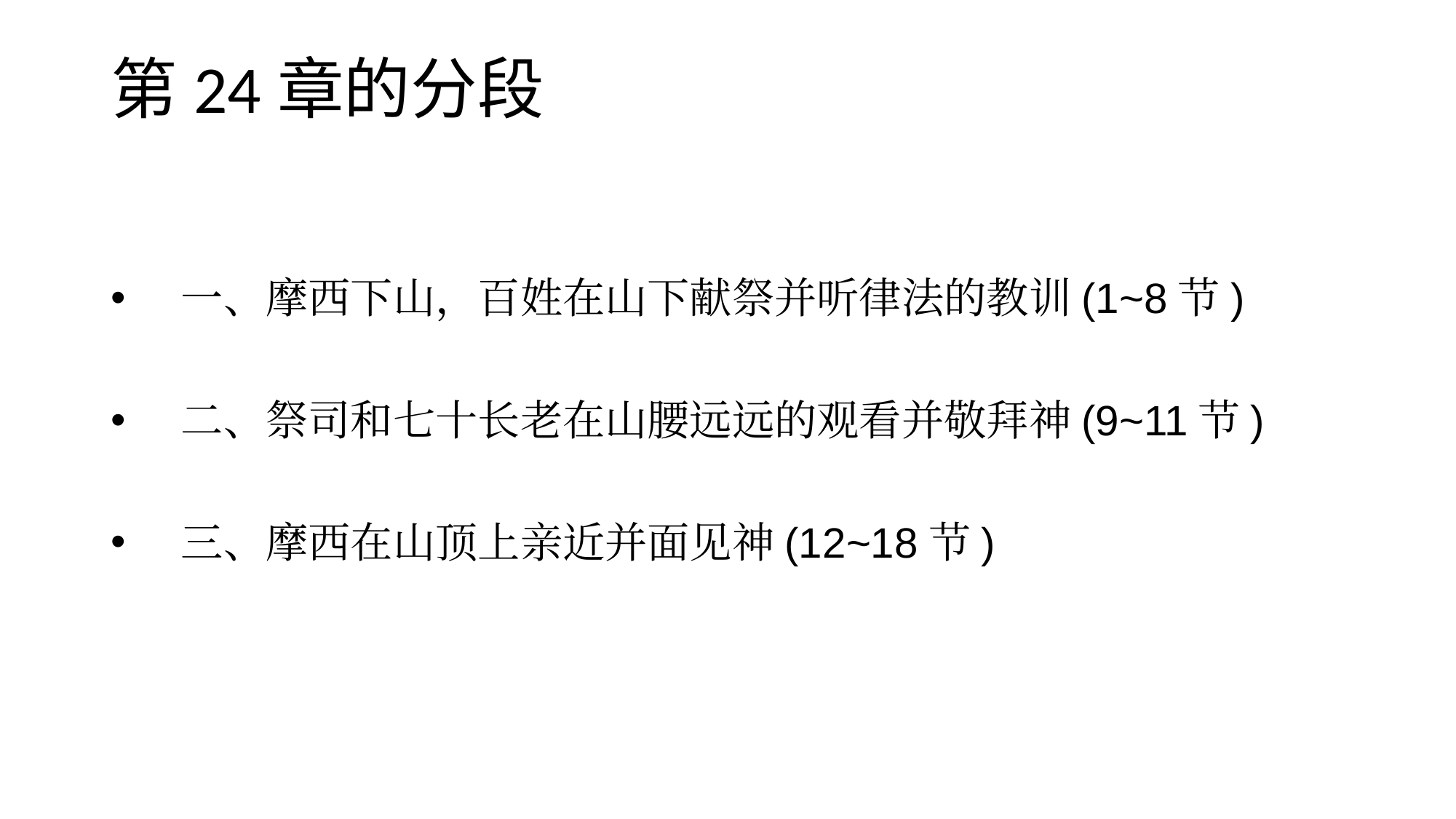

# 第24章的分段

   一、摩西下山，百姓在山下献祭并听律法的教训(1~8节)

   二、祭司和七十长老在山腰远远的观看并敬拜神(9~11节)

   三、摩西在山顶上亲近并面见神(12~18节)